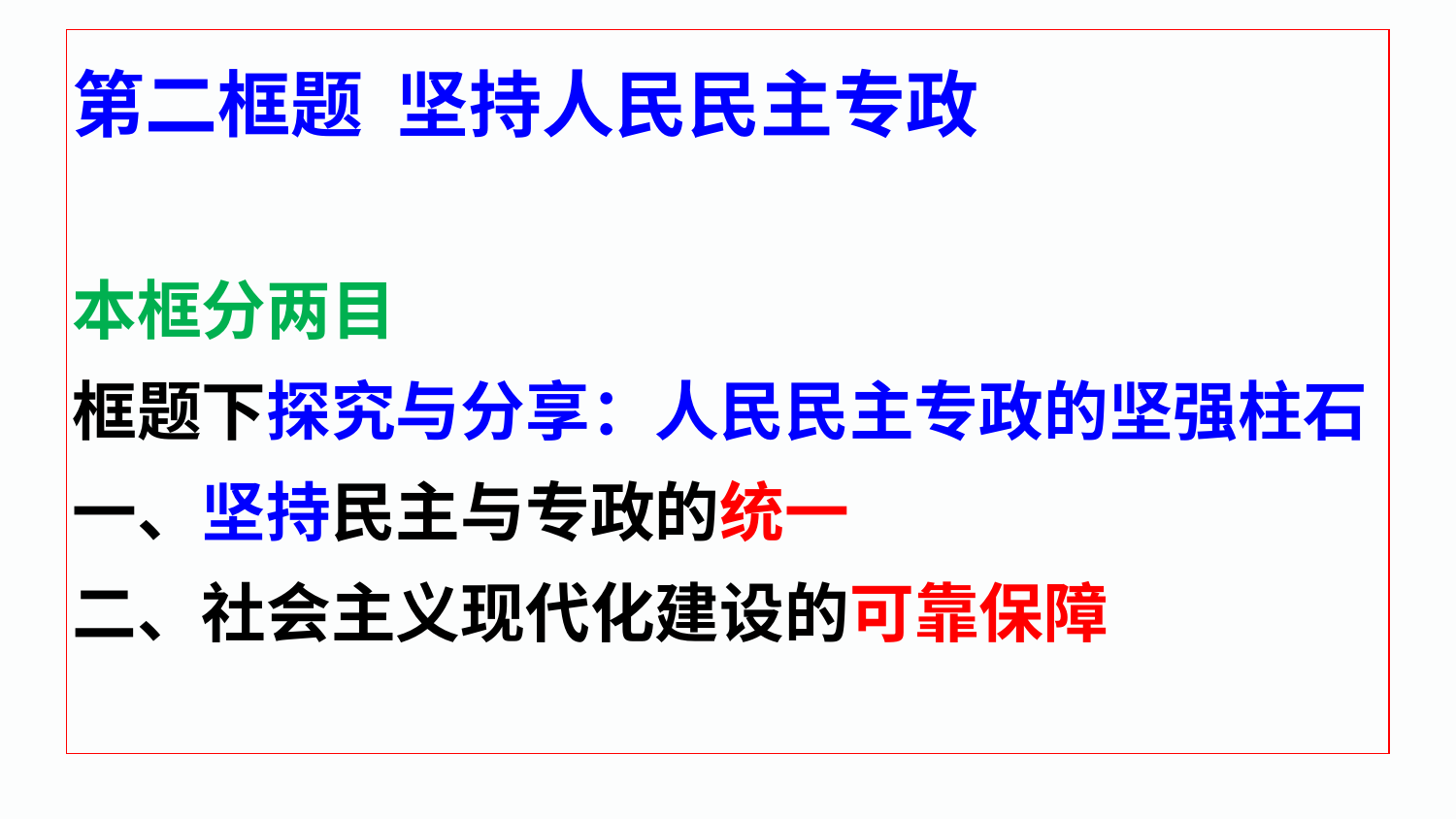

第二框题  坚持人民民主专政

本框分两目
框题下探究与分享：人民民主专政的坚强柱石
一、坚持民主与专政的统一
二、社会主义现代化建设的可靠保障